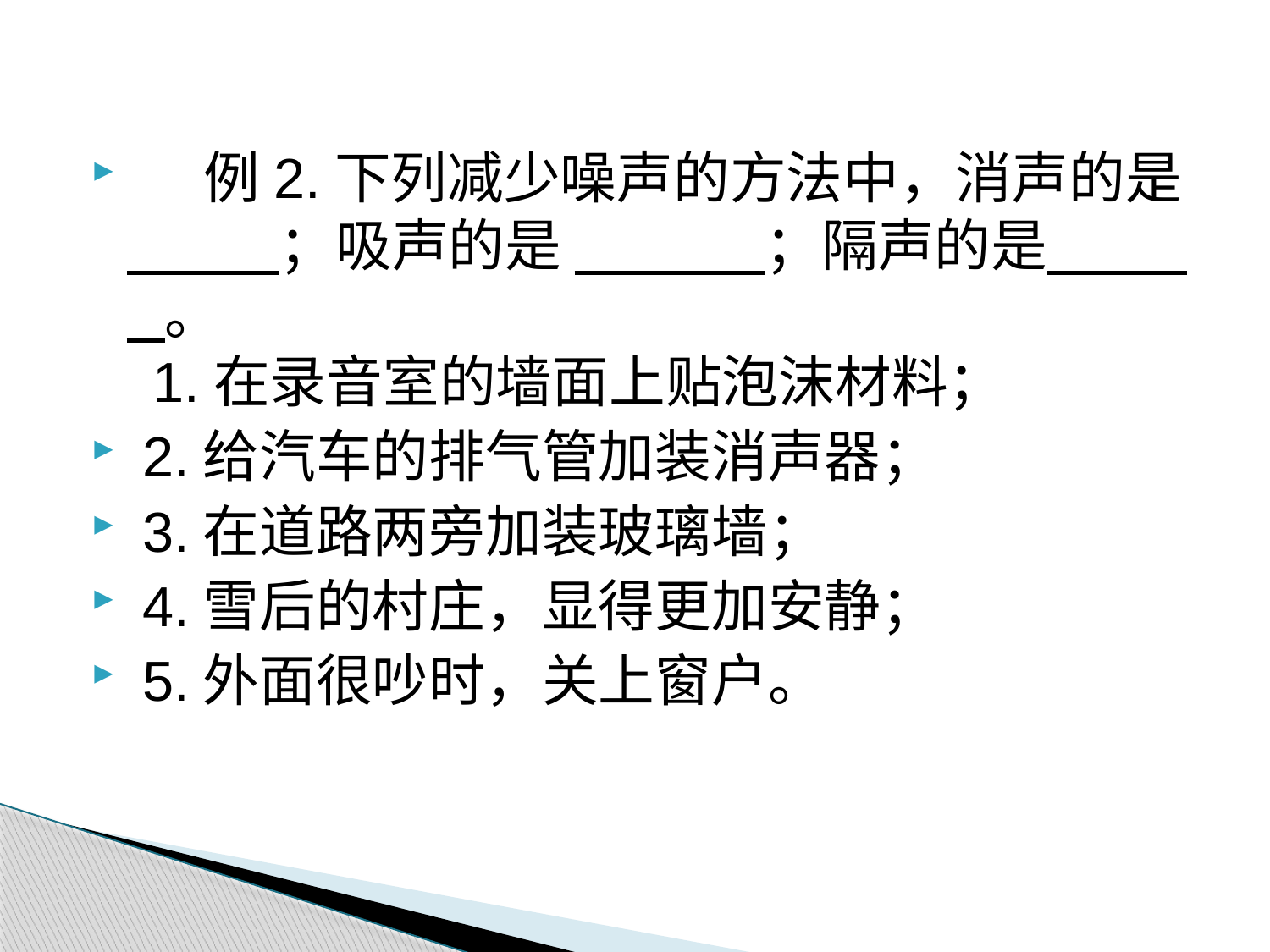

例2.下列减少噪声的方法中，消声的是             ；吸声的是                ；隔声的是               。
 1.在录音室的墙面上贴泡沫材料；
 2.给汽车的排气管加装消声器；
 3.在道路两旁加装玻璃墙；
 4.雪后的村庄，显得更加安静；
 5.外面很吵时，关上窗户。